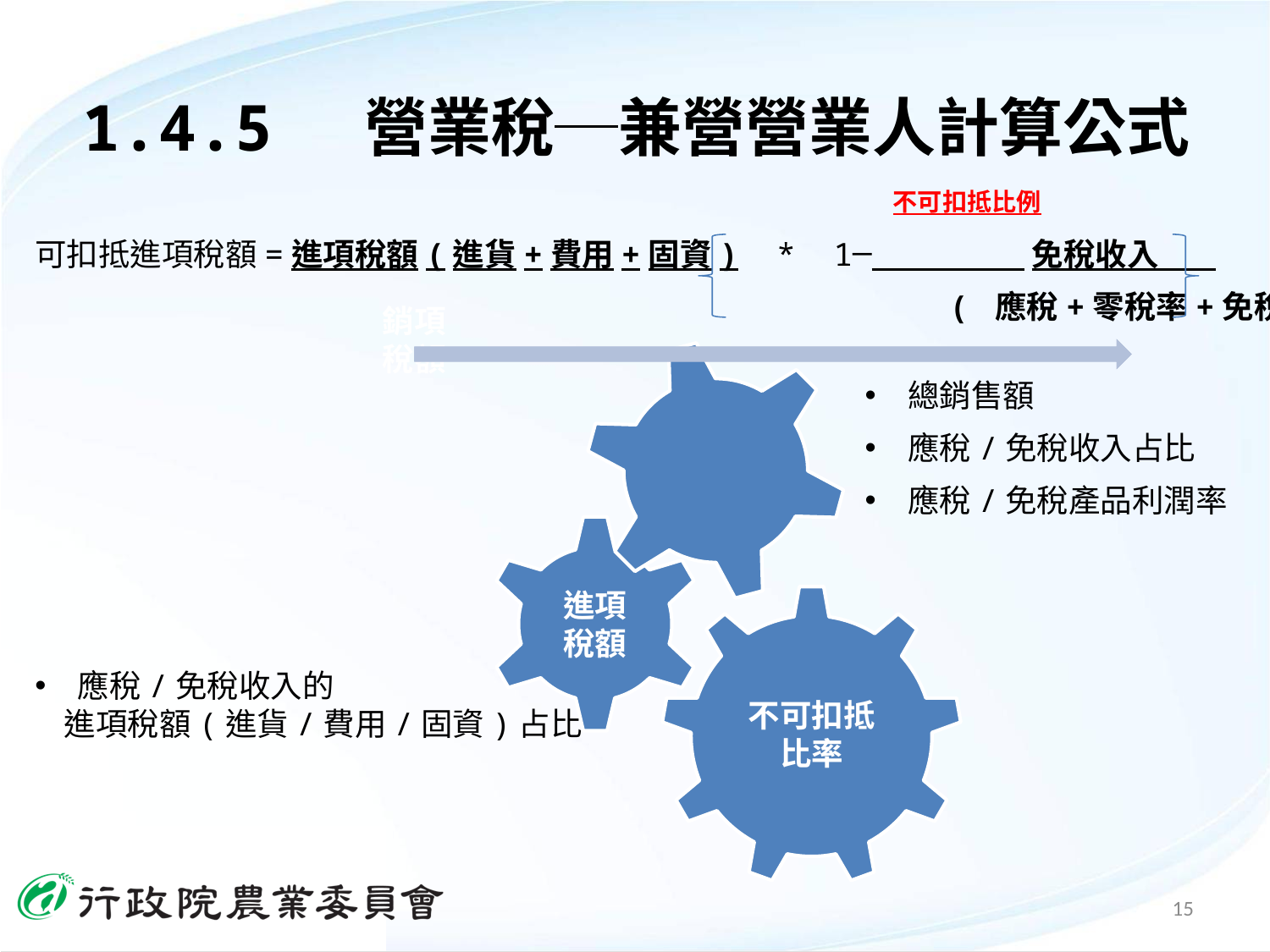

1.4.5  營業稅─兼營營業人計算公式
不可扣抵比例
可扣抵進項稅額=進項稅額(進貨+費用+固資)  *  1─        免稅收入
                                                ( 應稅+零稅率+免稅收入)

不可扣抵比率
進項稅額
銷項稅額
總銷售額
應稅/免稅收入占比
應稅/免稅產品利潤率

應稅/免稅收入的
   進項稅額(進貨/費用/固資)占比
15